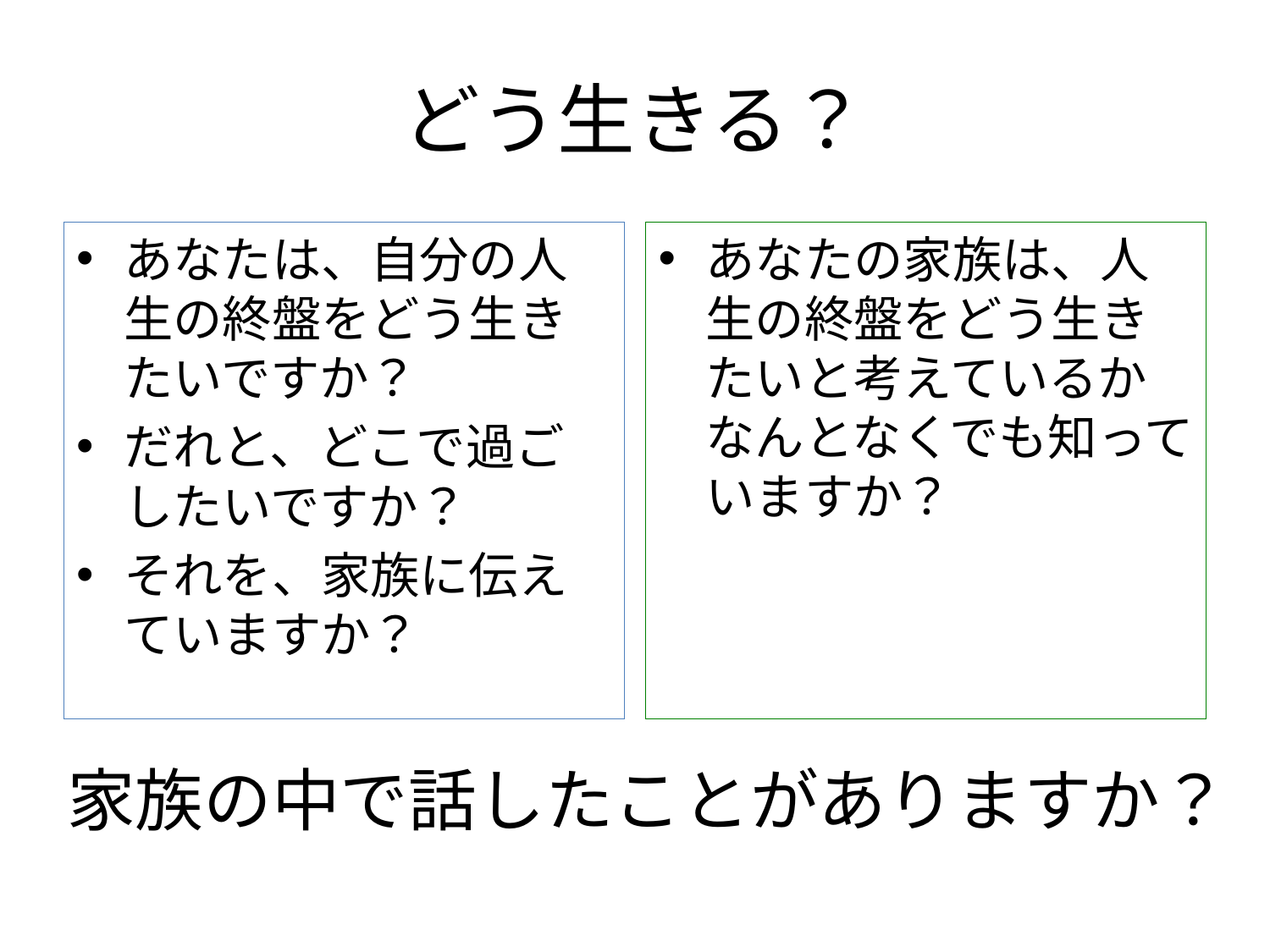

# どう生きる？
あなたは、自分の人生の終盤をどう生きたいですか？
だれと、どこで過ごしたいですか？
それを、家族に伝えていますか？
あなたの家族は、人生の終盤をどう生きたいと考えているかなんとなくでも知っていますか？
家族の中で話したことがありますか？